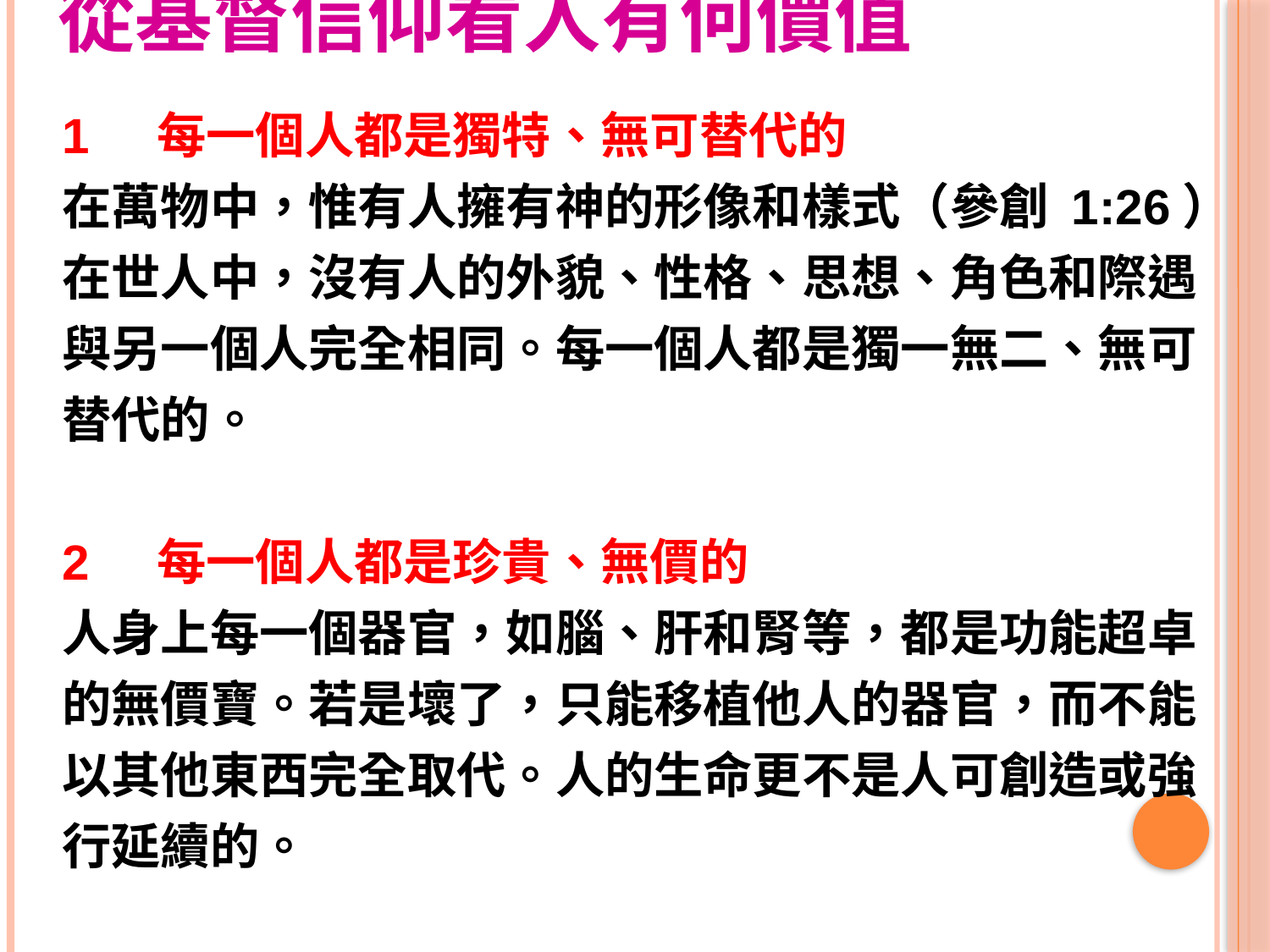

從基督信仰看人有何價值
1    每一個人都是獨特、無可替代的
在萬物中，惟有人擁有神的形像和樣式（參創 1:26）在世人中，沒有人的外貌、性格、思想、角色和際遇與另一個人完全相同。每一個人都是獨一無二、無可替代的。

2    每一個人都是珍貴、無價的
人身上每一個器官，如腦、肝和腎等，都是功能超卓的無價寶。若是壞了，只能移植他人的器官，而不能以其他東西完全取代。人的生命更不是人可創造或強行延續的。